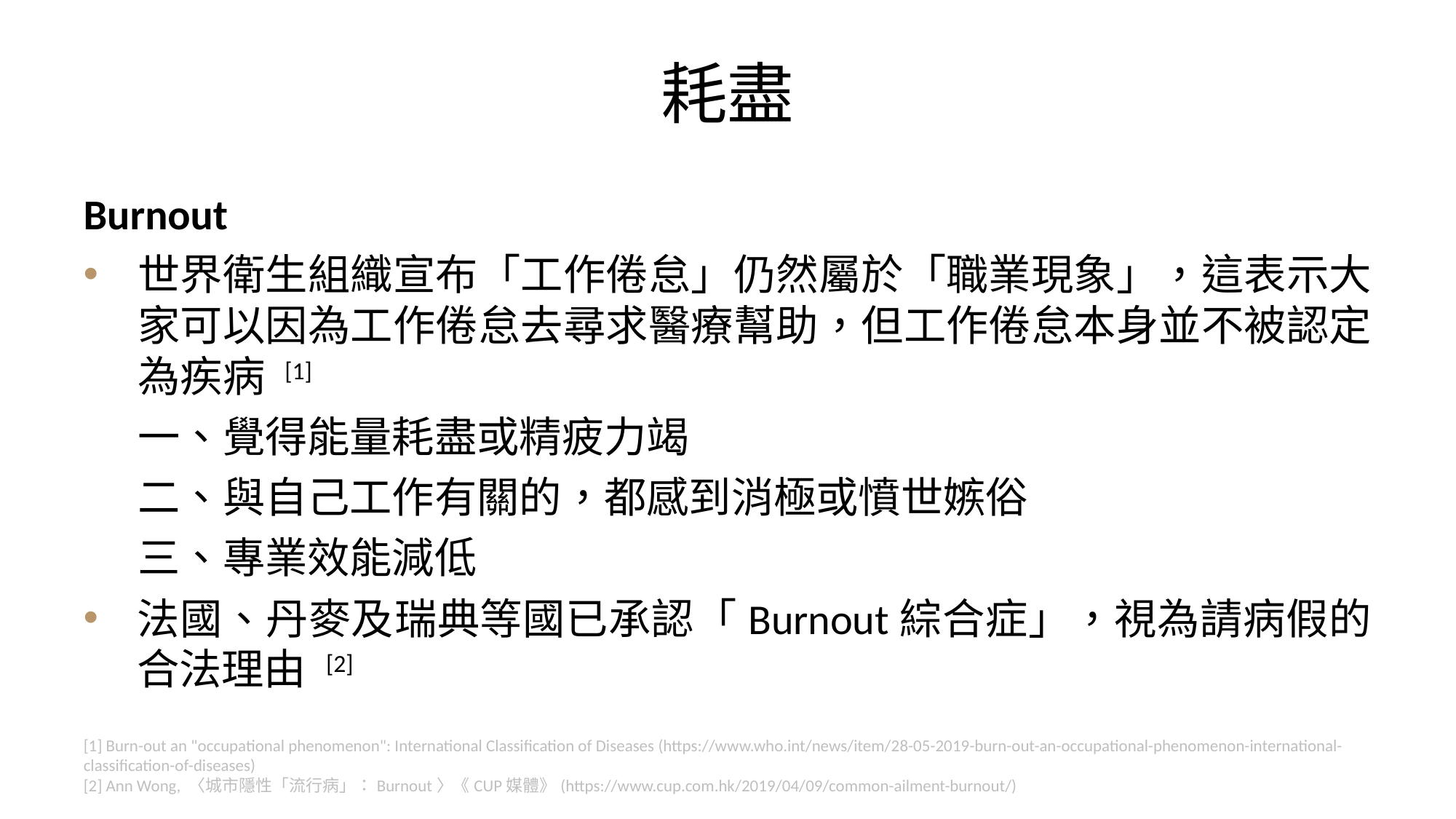

耗盡
Burnout
世界衛生組織宣布「工作倦怠」仍然屬於「職業現象」，這表示大家可以因為工作倦怠去尋求醫療幫助，但工作倦怠本身並不被認定為疾病 [1]
一、覺得能量耗盡或精疲力竭
二、與自己工作有關的，都感到消極或憤世嫉俗
三、專業效能減低
法國、丹麥及瑞典等國已承認「Burnout綜合症」，視為請病假的合法理由 [2]
[1] Burn-out an "occupational phenomenon": International Classification of Diseases (https://www.who.int/news/item/28-05-2019-burn-out-an-occupational-phenomenon-international-classification-of-diseases)
[2] Ann Wong, 〈城市隱性「流行病」：Burnout〉《CUP媒體》(https://www.cup.com.hk/2019/04/09/common-ailment-burnout/)